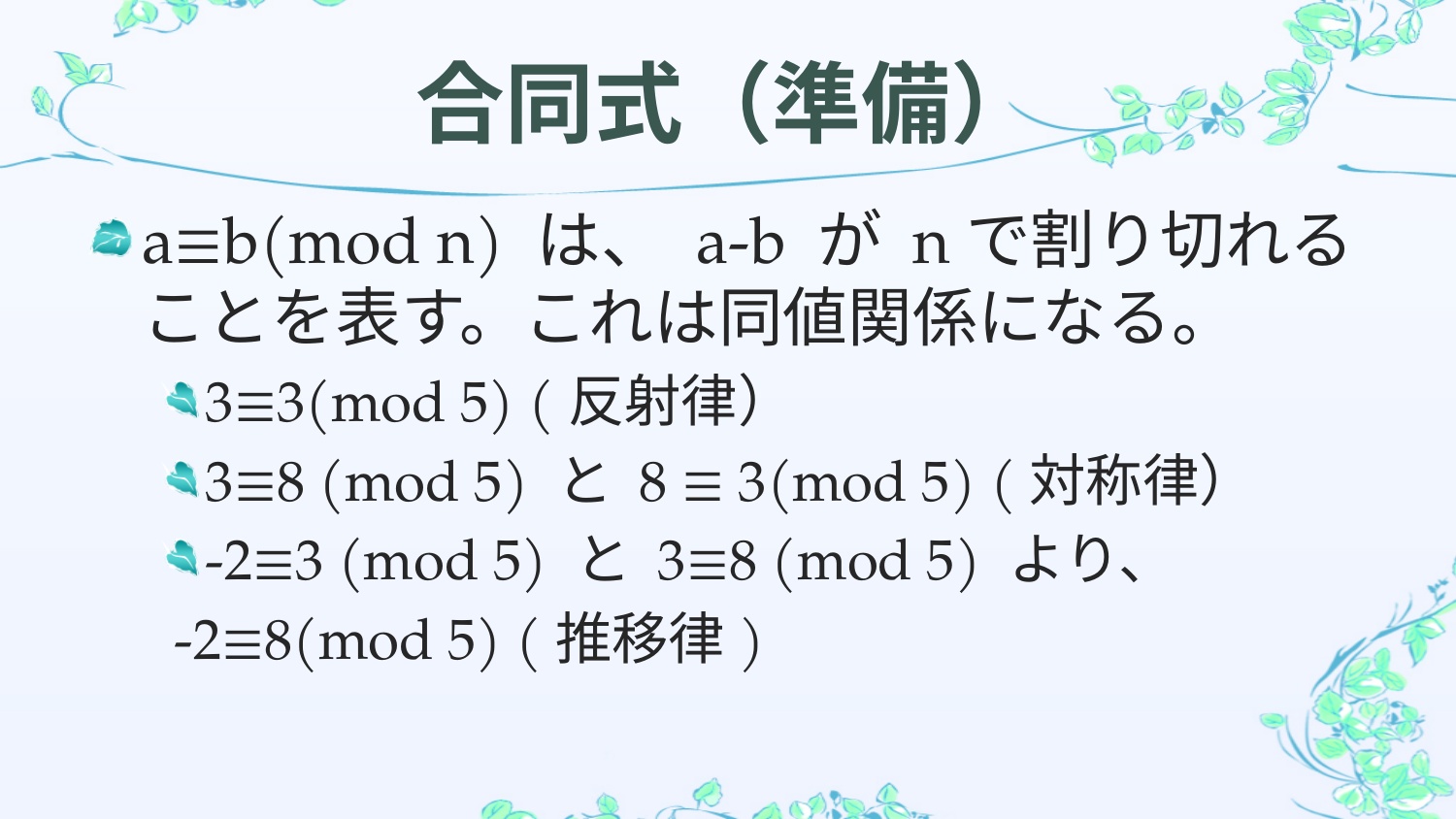

# 合同式（準備）
a≡b(mod n) は、 a-b が nで割り切れることを表す。これは同値関係になる。
3≡3(mod 5) (反射律）
3≡8 (mod 5) と 8 ≡ 3(mod 5) (対称律）
-2≡3 (mod 5) と 3≡8 (mod 5) より、
 -2≡8(mod 5) (推移律)